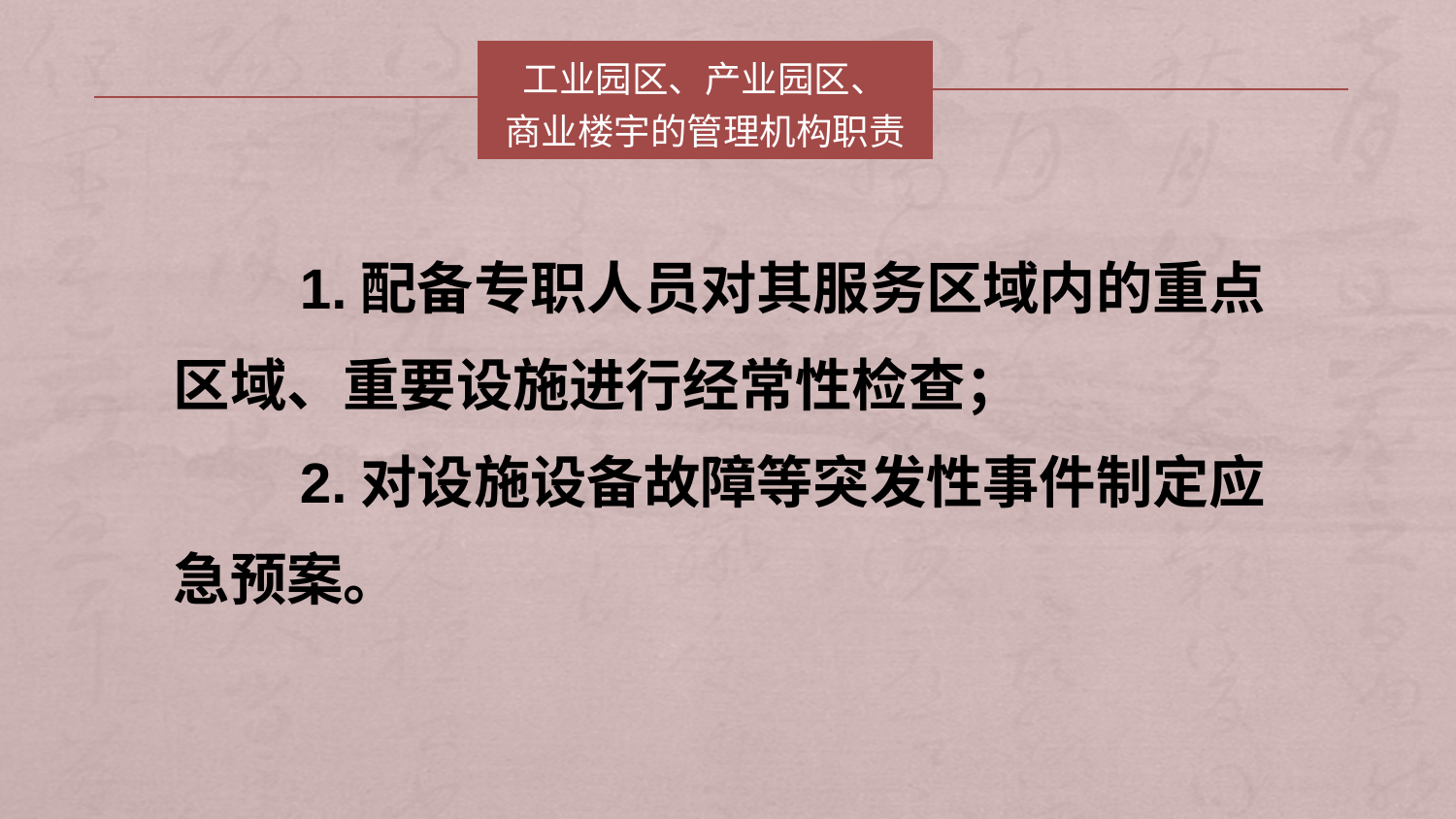

工业园区、产业园区、
商业楼宇的管理机构职责

        1.配备专职人员对其服务区域内的重点区域、重要设施进行经常性检查；
        2.对设施设备故障等突发性事件制定应急预案。